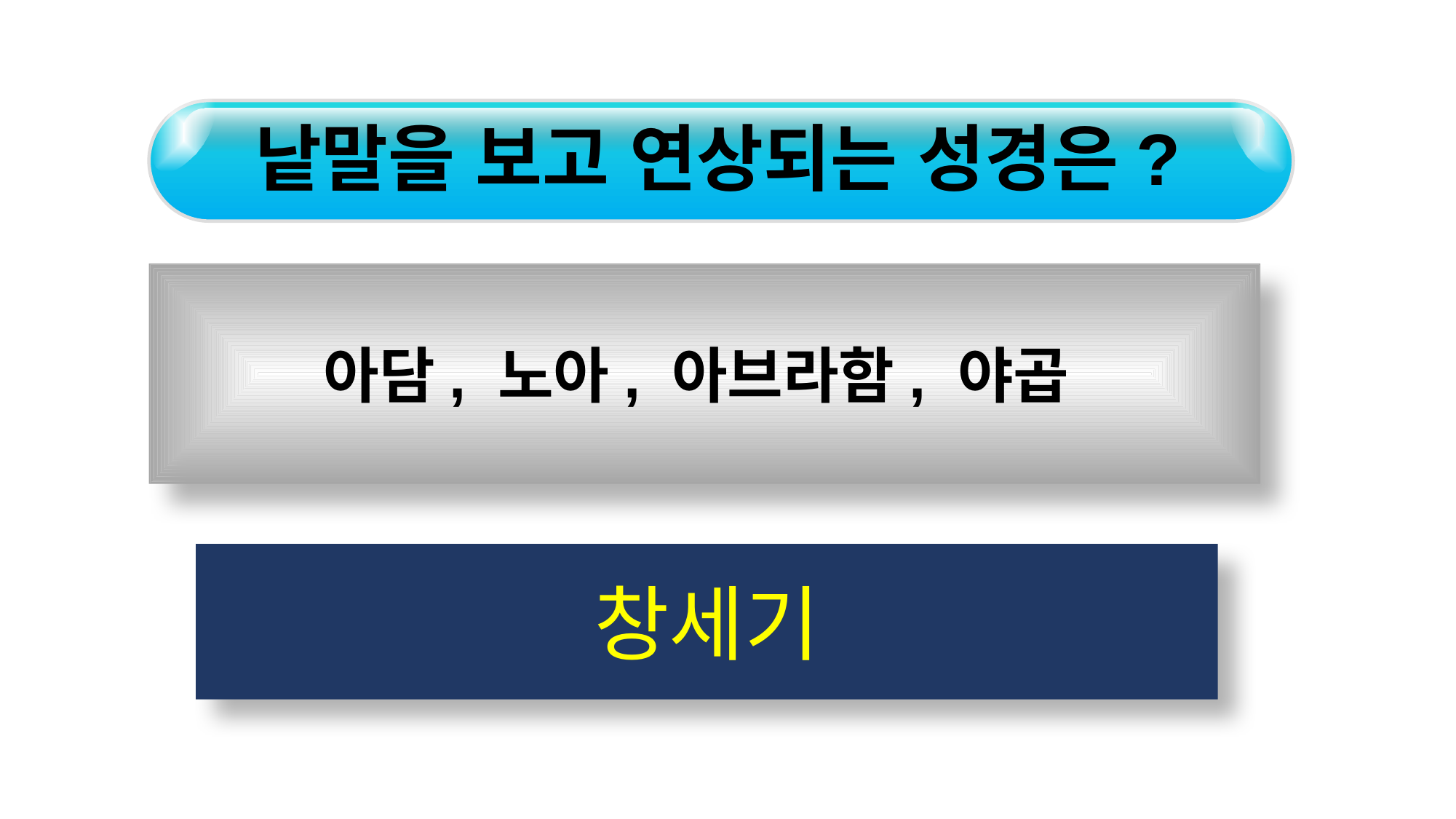

낱말을 보고 연상되는 성경은?
아담, 노아, 아브라함, 야곱
창세기